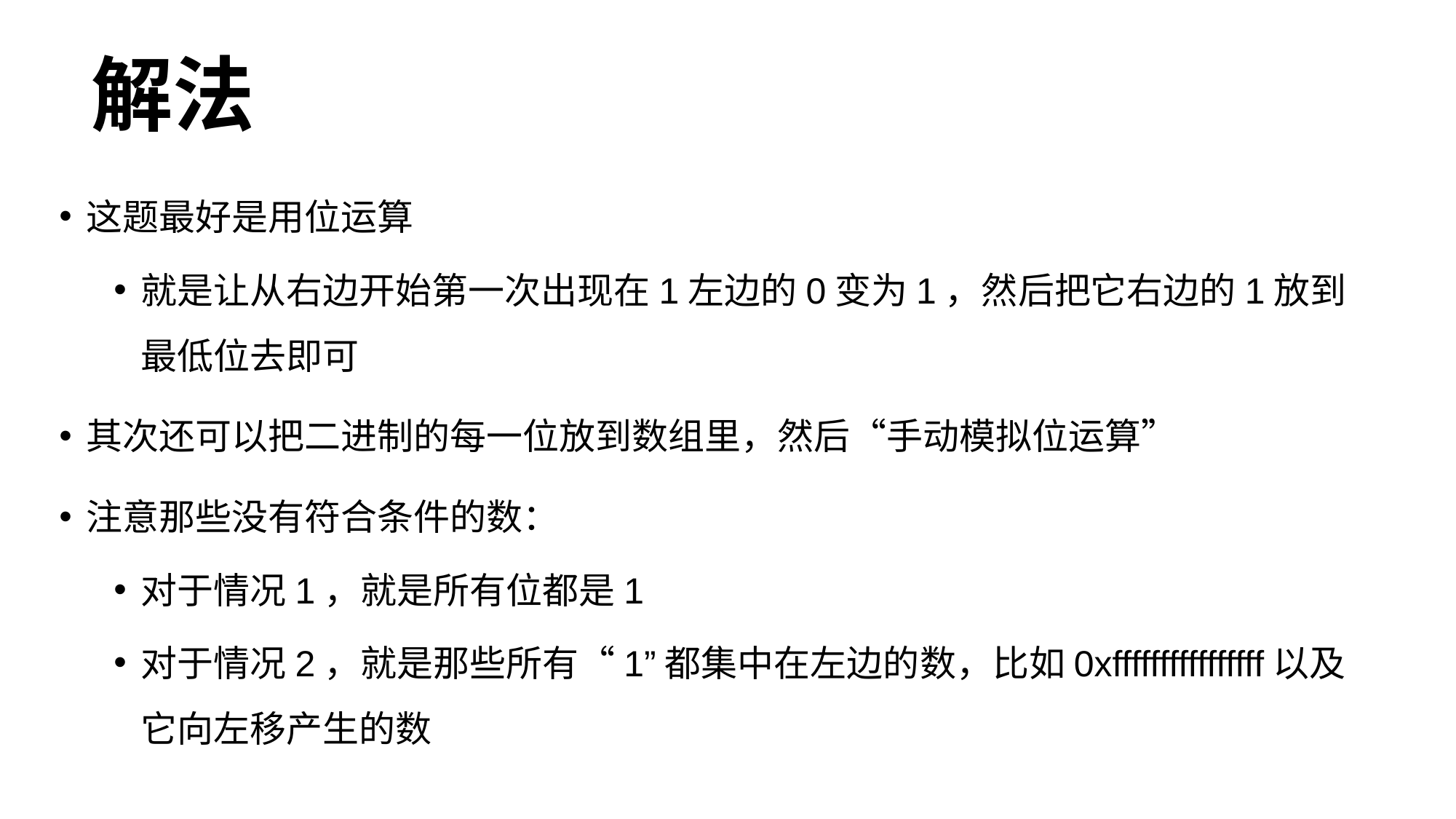

# 解法
这题最好是用位运算
就是让从右边开始第一次出现在1左边的0变为1，然后把它右边的1放到最低位去即可
其次还可以把二进制的每一位放到数组里，然后“手动模拟位运算”
注意那些没有符合条件的数：
对于情况1，就是所有位都是1
对于情况2，就是那些所有“1”都集中在左边的数，比如0xffffffffffffffff以及它向左移产生的数